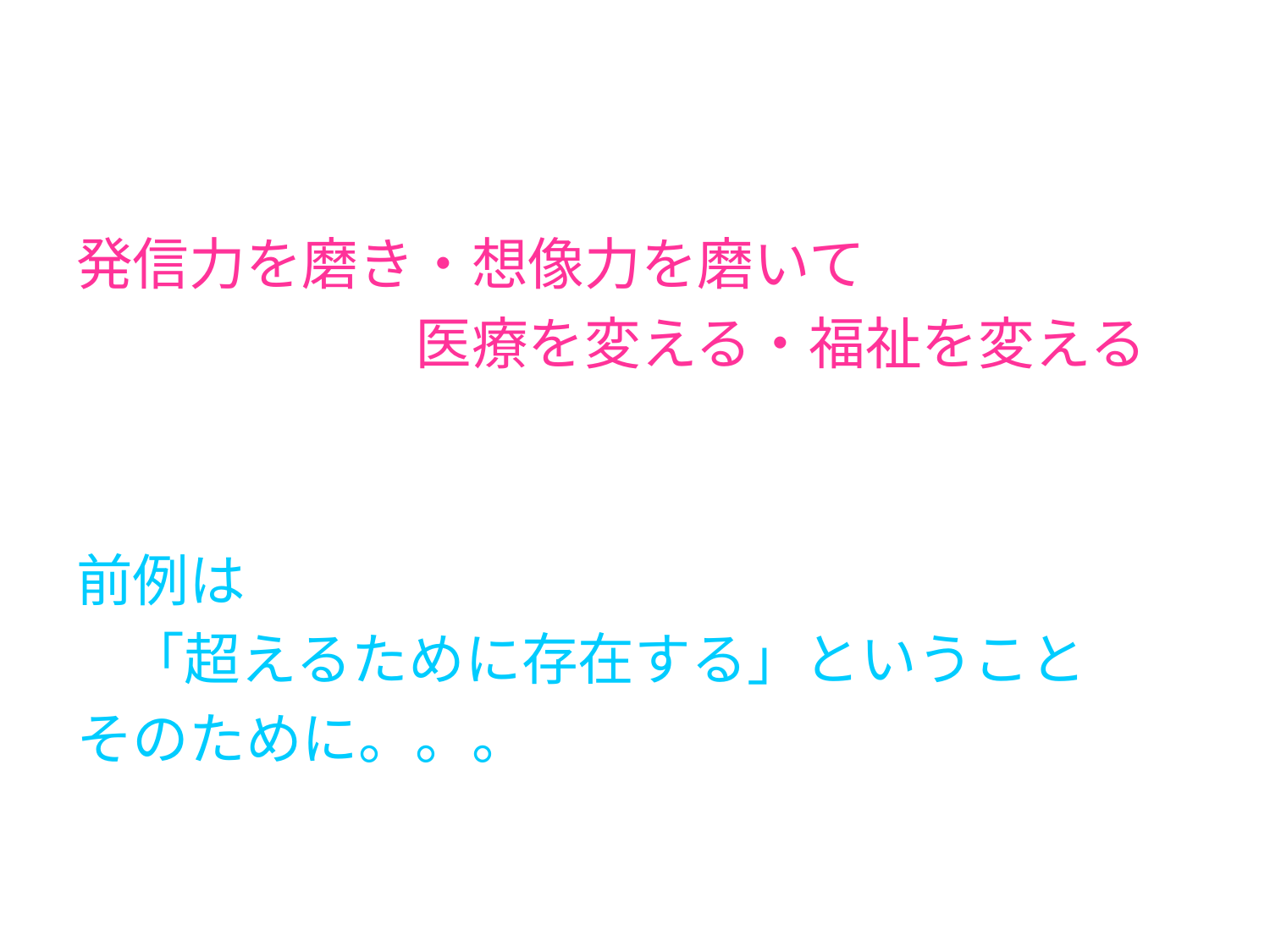

#
発信力を磨き・想像力を磨いて
　　　　　　医療を変える・福祉を変える

前例は
   「超えるために存在する」ということ
そのために。。。